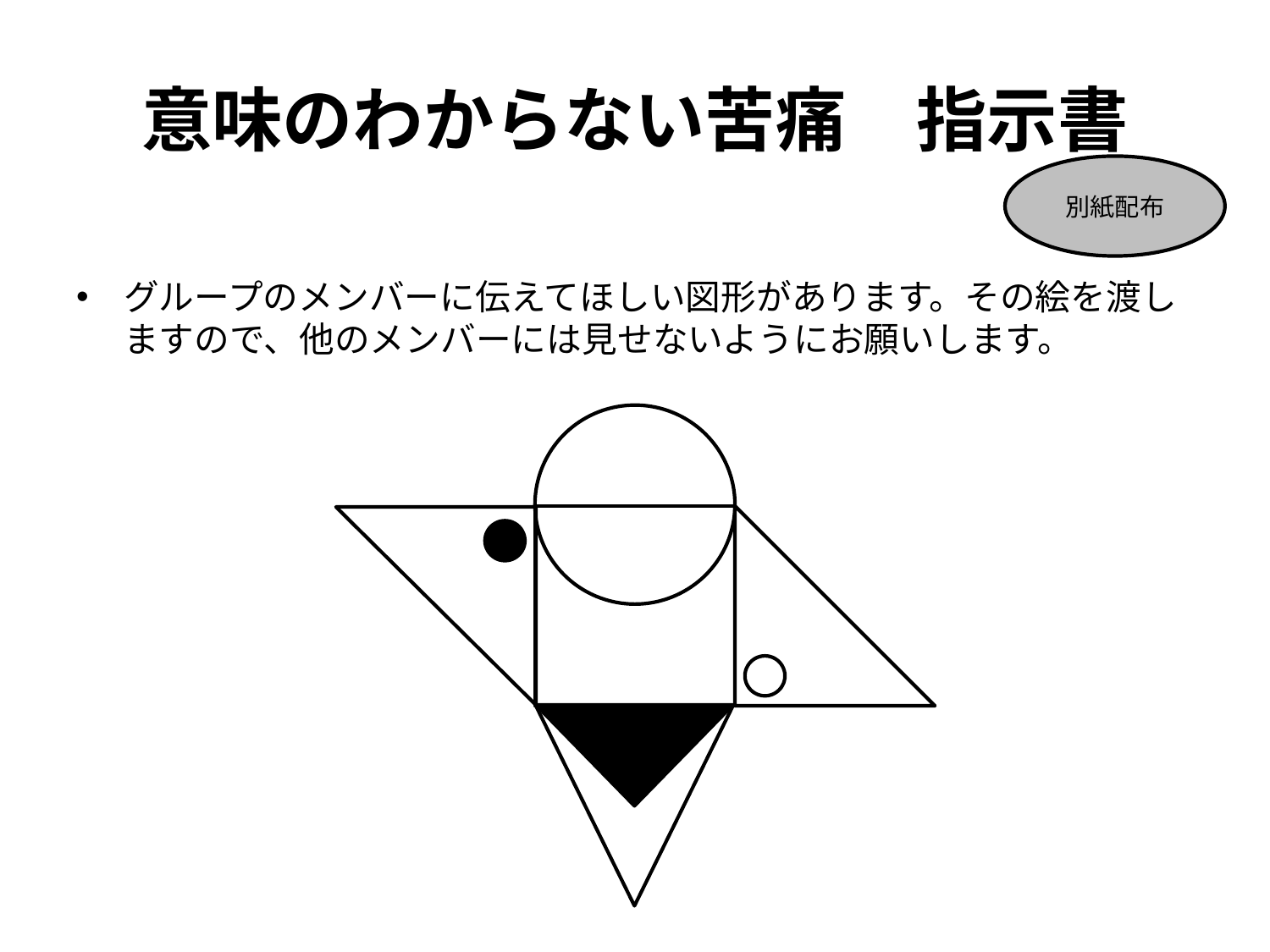

# 意味のわからない苦痛　指示書
別紙配布
グループのメンバーに伝えてほしい図形があります。その絵を渡しますので、他のメンバーには見せないようにお願いします。